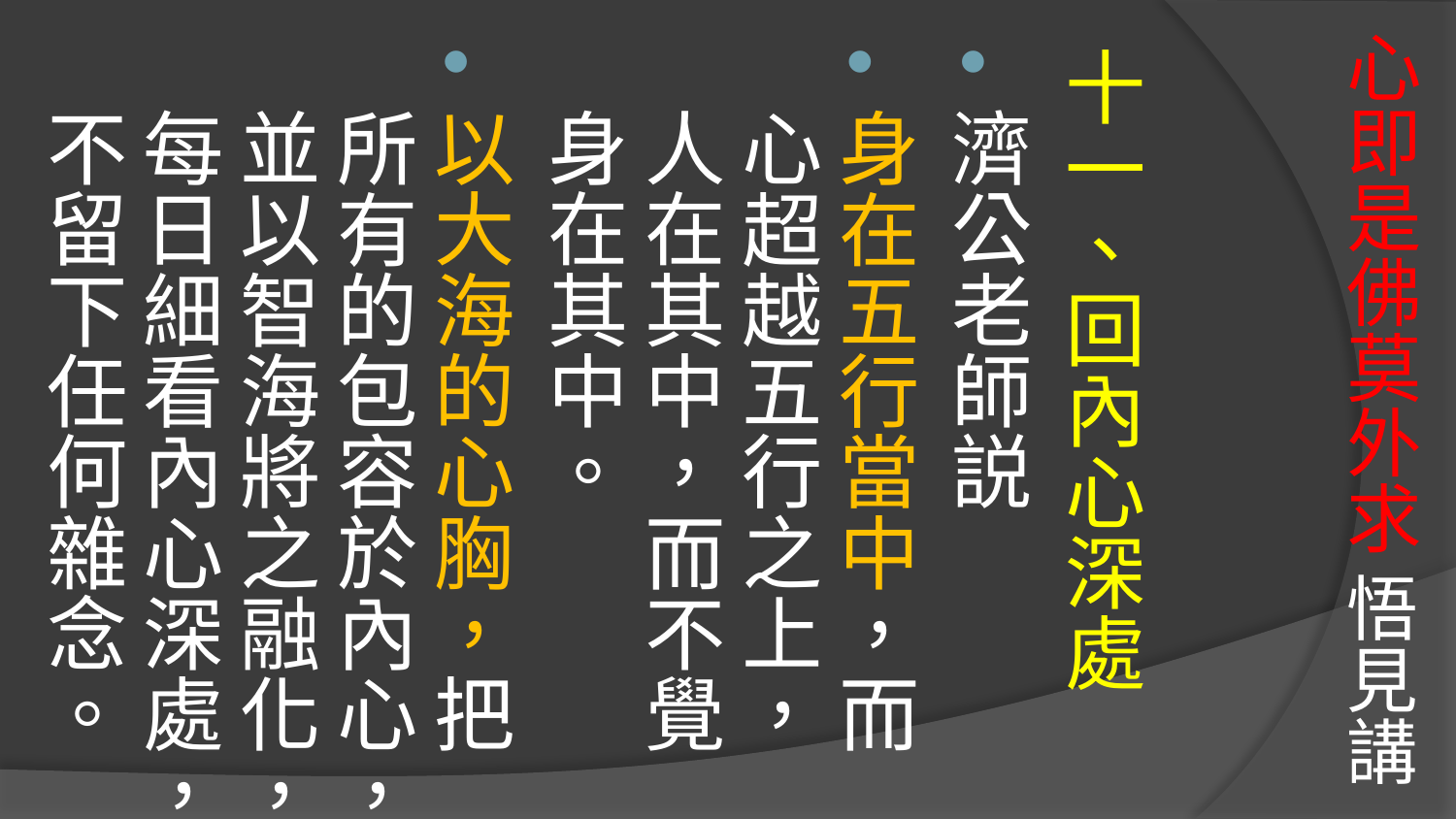

# 心即是佛莫外求 悟見講
十一、回內心深處
濟公老師説
身在五行當中，而心超越五行之上，人在其中，而不覺身在其中。
以大海的心胸，把所有的包容於內心，並以智海將之融化，每日細看內心深處，不留下任何雜念。